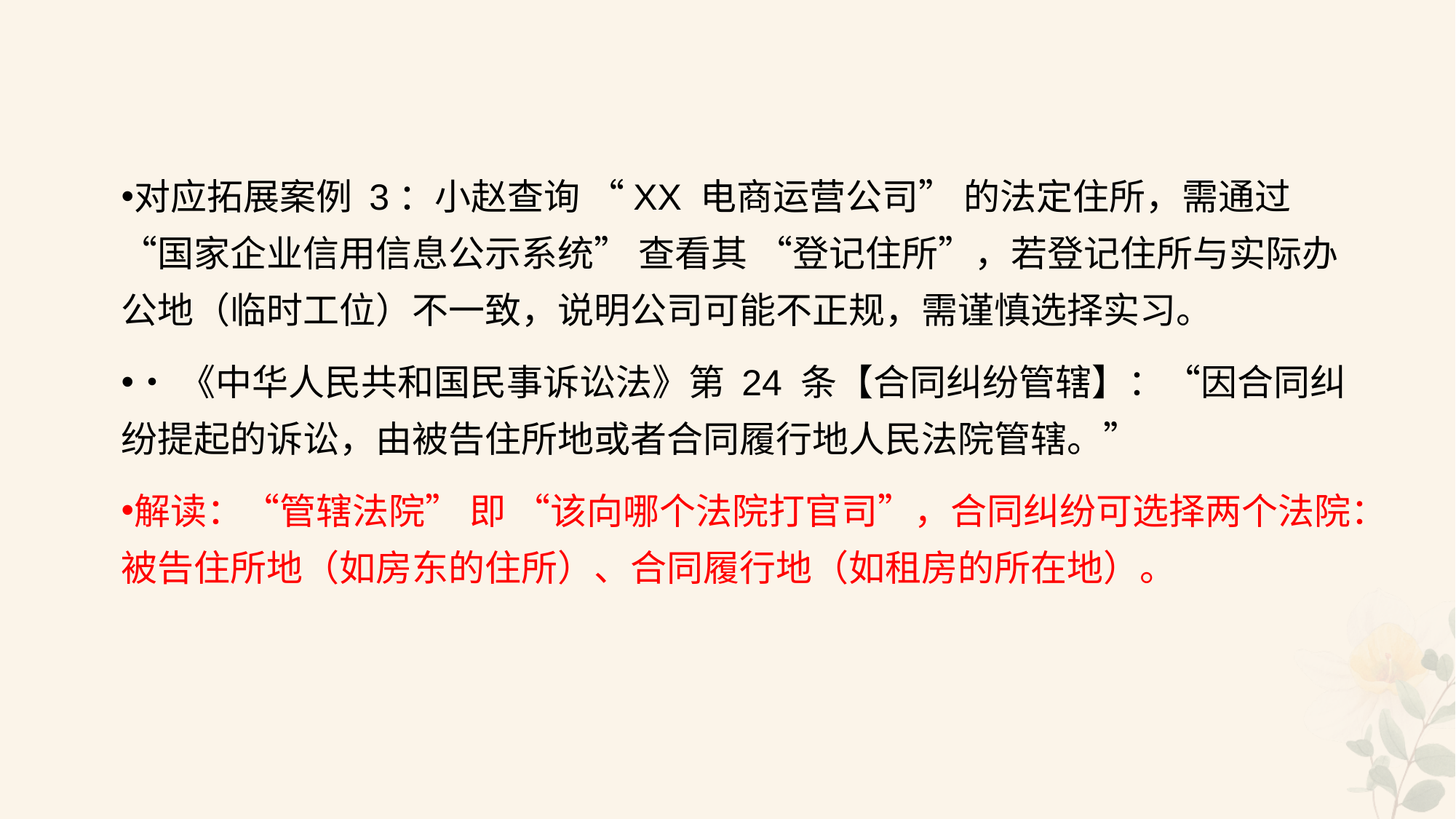

#
对应拓展案例 3：小赵查询 “XX 电商运营公司” 的法定住所，需通过 “国家企业信用信息公示系统” 查看其 “登记住所”，若登记住所与实际办公地（临时工位）不一致，说明公司可能不正规，需谨慎选择实习。
•《中华人民共和国民事诉讼法》第 24 条【合同纠纷管辖】：“因合同纠纷提起的诉讼，由被告住所地或者合同履行地人民法院管辖。”
解读：“管辖法院” 即 “该向哪个法院打官司”，合同纠纷可选择两个法院：被告住所地（如房东的住所）、合同履行地（如租房的所在地）。